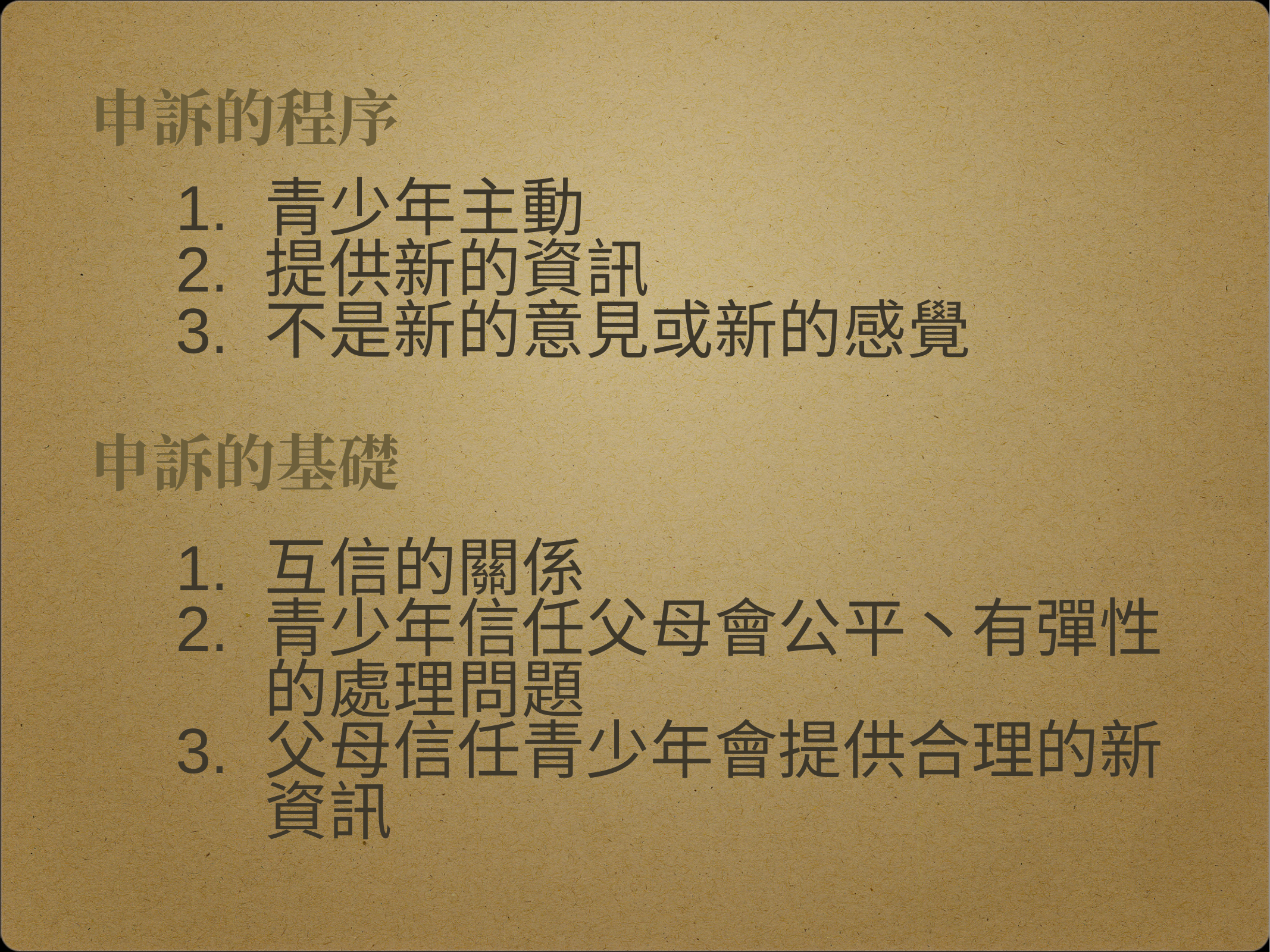

申訴的程序
青少年主動
提供新的資訊
不是新的意見或新的感覺
申訴的基礎
互信的關係
青少年信任父母會公平丶有彈性的處理問題
父母信任青少年會提供合理的新資訊